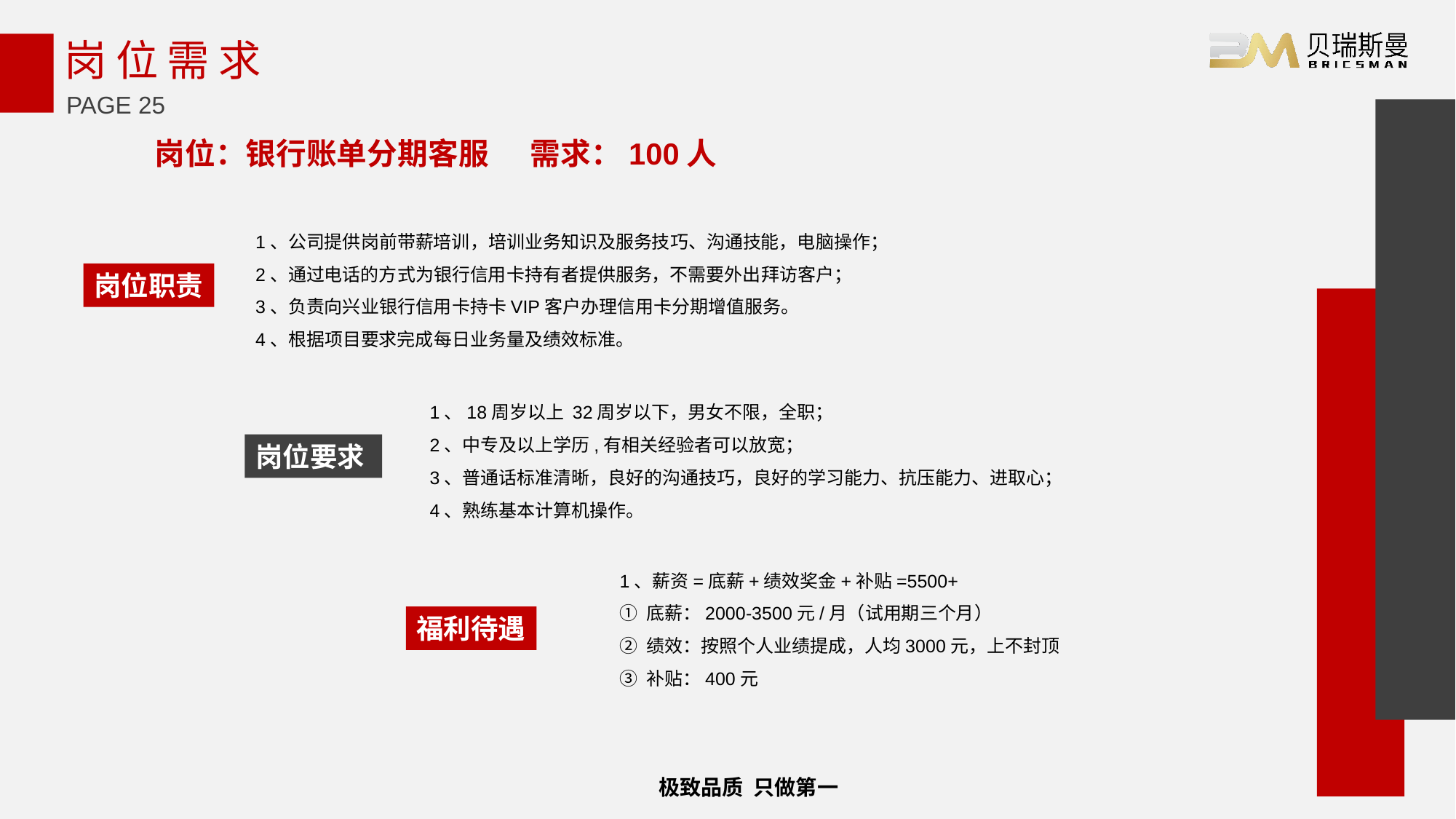

# 岗位需求

岗位：银行账单分期客服      需求：100人

1、公司提供岗前带薪培训，培训业务知识及服务技巧、沟通技能，电脑操作；
2、通过电话的方式为银行信用卡持有者提供服务，不需要外出拜访客户；
3、负责向兴业银行信用卡持卡VIP客户办理信用卡分期增值服务。
4、根据项目要求完成每日业务量及绩效标准。
岗位职责

1、18周岁以上 32周岁以下，男女不限，全职；
2、中专及以上学历,有相关经验者可以放宽；
3、普通话标准清晰，良好的沟通技巧，良好的学习能力、抗压能力、进取心；
4、熟练基本计算机操作。
岗位要求
1、薪资=底薪+绩效奖金+补贴=5500+
① 底薪：2000-3500元/月（试用期三个月）
② 绩效：按照个人业绩提成，人均3000元，上不封顶
③ 补贴：400元
福利待遇